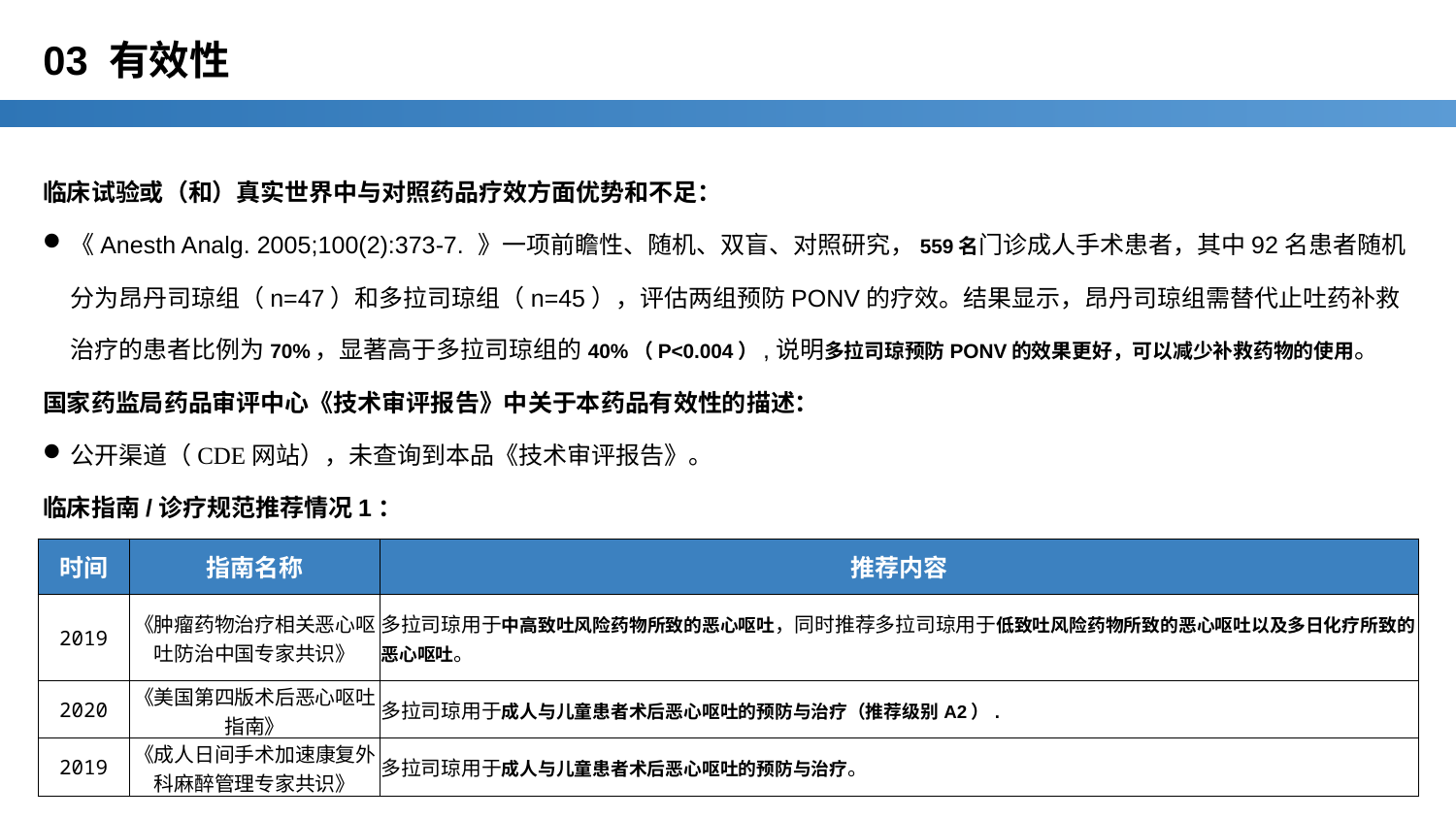

# 03 有效性
临床试验或（和）真实世界中与对照药品疗效方面优势和不足：
《Anesth Analg. 2005;100(2):373-7. 》一项前瞻性、随机、双盲、对照研究，559名门诊成人手术患者，其中92名患者随机分为昂丹司琼组（n=47）和多拉司琼组（n=45），评估两组预防PONV的疗效。结果显示，昂丹司琼组需替代止吐药补救治疗的患者比例为70%，显著高于多拉司琼组的40%（P<0.004）,说明多拉司琼预防PONV的效果更好，可以减少补救药物的使用。
国家药监局药品审评中心《技术审评报告》中关于本药品有效性的描述：
公开渠道（CDE网站），未查询到本品《技术审评报告》。
临床指南/诊疗规范推荐情况1：

| 时间 | 指南名称 | 推荐内容 |
| --- | --- | --- |
| 2019 | 《肿瘤药物治疗相关恶心呕吐防治中国专家共识》 | 多拉司琼用于中高致吐风险药物所致的恶心呕吐，同时推荐多拉司琼用于低致吐风险药物所致的恶心呕吐以及多日化疗所致的恶心呕吐。 |
| 2020 | 《美国第四版术后恶心呕吐指南》 | 多拉司琼用于成人与儿童患者术后恶心呕吐的预防与治疗（推荐级别A2）. |
| 2019 | 《成人日间手术加速康复外科麻醉管理专家共识》 | 多拉司琼用于成人与儿童患者术后恶心呕吐的预防与治疗。 |